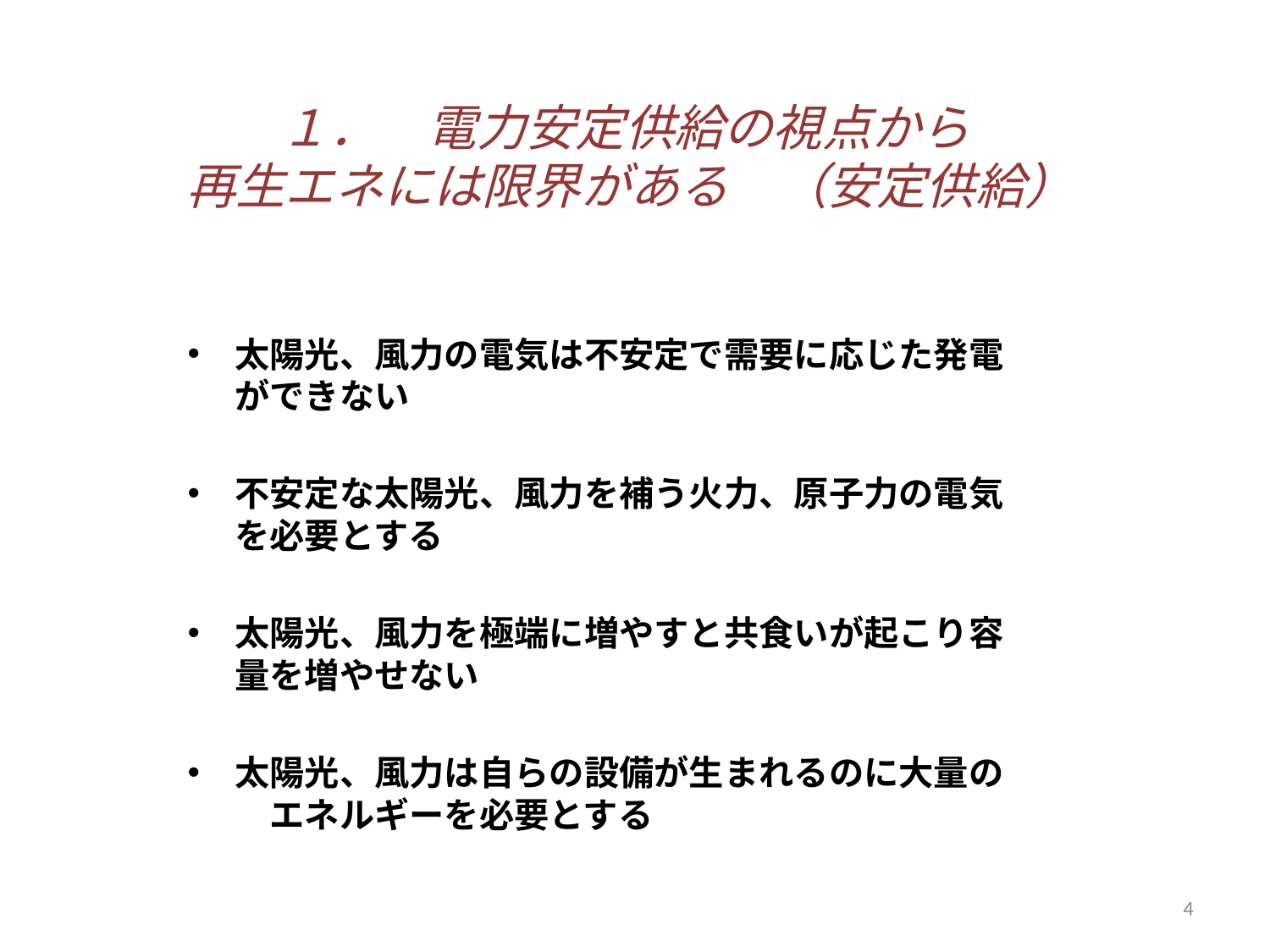

# １．　電力安定供給の視点から 再生エネには限界がある　（安定供給）
太陽光、風力の電気は不安定で需要に応じた発電ができない

不安定な太陽光、風力を補う火力、原子力の電気を必要とする

太陽光、風力を極端に増やすと共食いが起こり容量を増やせない

太陽光、風力は自らの設備が生まれるのに大量の　エネルギーを必要とする
4